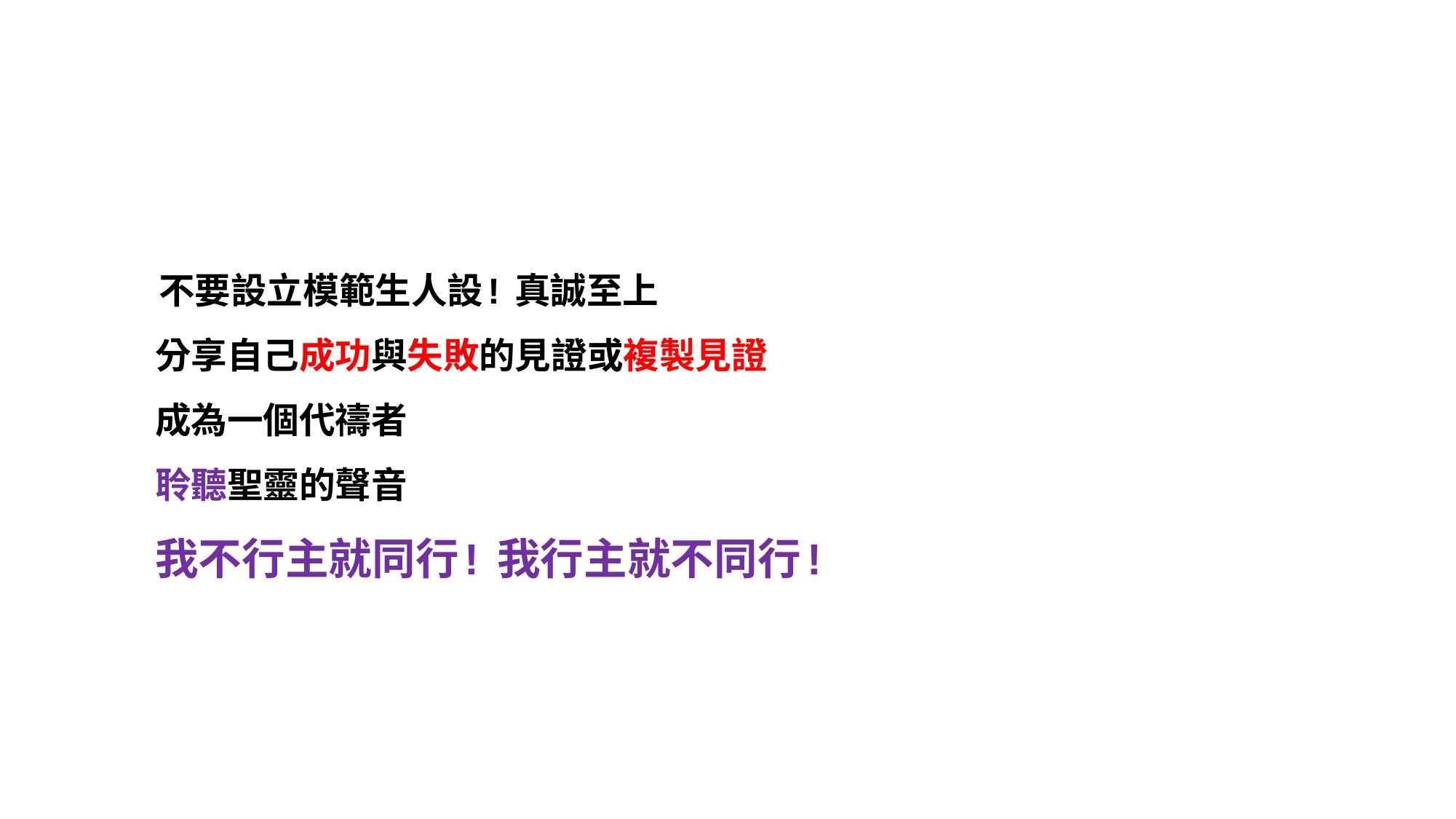

# 不要設立模範生人設! 真誠至上 分享自己成功與失敗的見證或複製見證 成為一個代禱者 聆聽聖靈的聲音 我不行主就同行! 我行主就不同行!